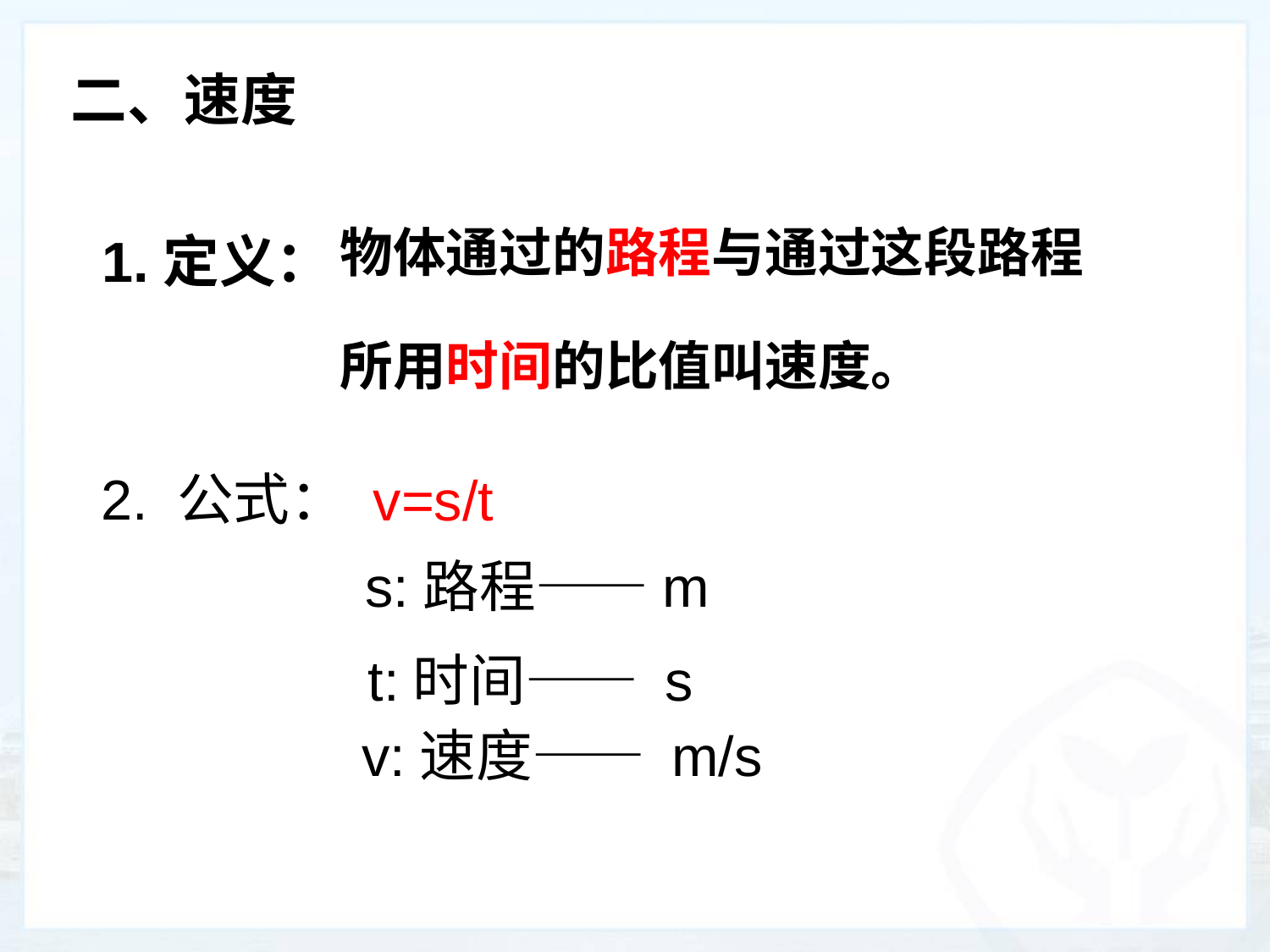

二、速度
1.定义：
物体通过的路程与通过这段路程
所用时间的比值叫速度。
2. 公式：
v=s/t
s:路程——m
t:时间—— s
v:速度—— m/s